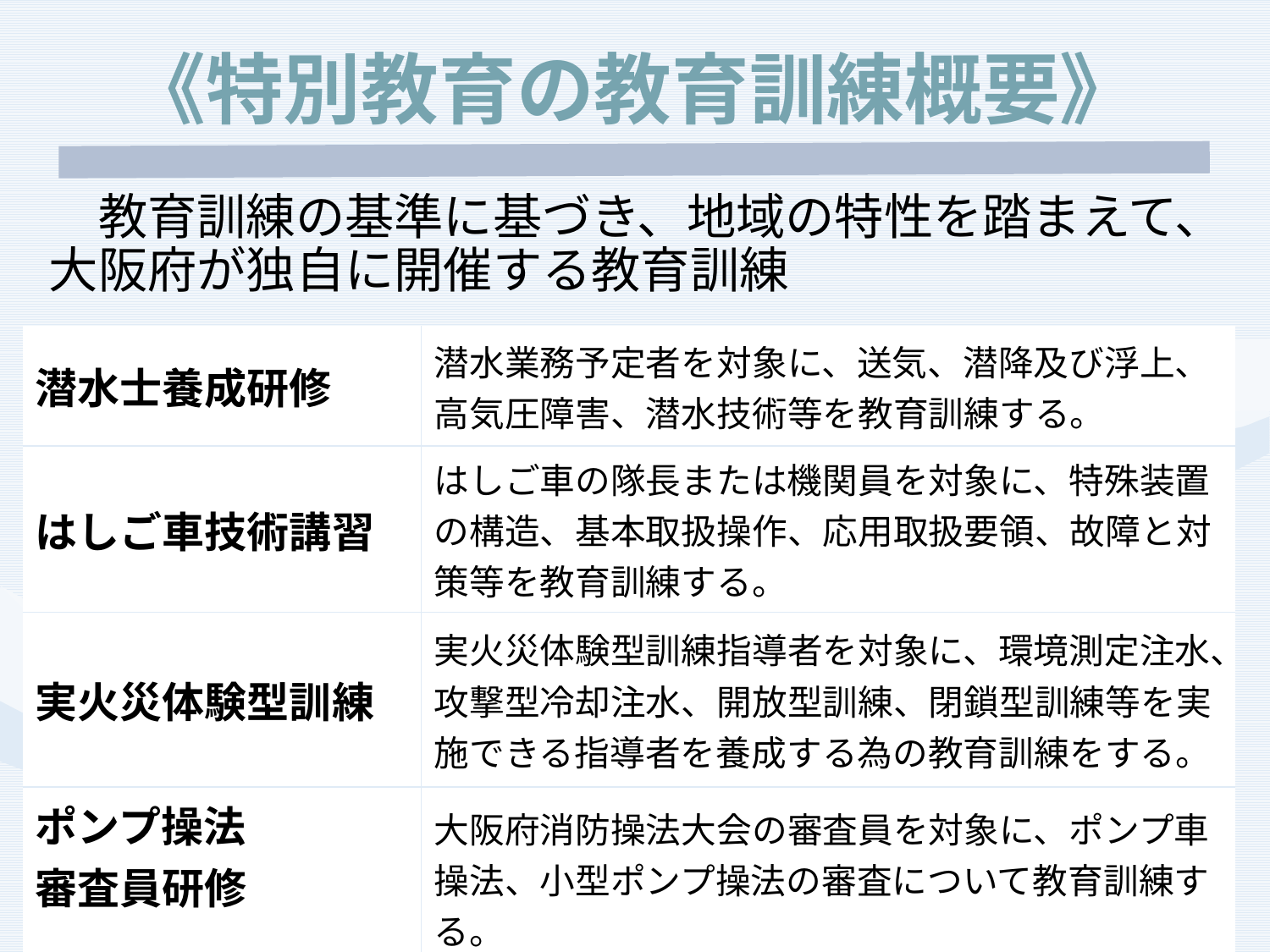

# 《特別教育の教育訓練概要》
　教育訓練の基準に基づき、地域の特性を踏まえて、大阪府が独自に開催する教育訓練
| 潜水士養成研修 | 潜水業務予定者を対象に、送気、潜降及び浮上、高気圧障害、潜水技術等を教育訓練する。 |
| --- | --- |
| はしご車技術講習 | はしご車の隊長または機関員を対象に、特殊装置の構造、基本取扱操作、応用取扱要領、故障と対策等を教育訓練する。 |
| 実火災体験型訓練 | 実火災体験型訓練指導者を対象に、環境測定注水、攻撃型冷却注水、開放型訓練、閉鎖型訓練等を実施できる指導者を養成する為の教育訓練をする。 |
| ポンプ操法 審査員研修 | 大阪府消防操法大会の審査員を対象に、ポンプ車操法、小型ポンプ操法の審査について教育訓練する。 |